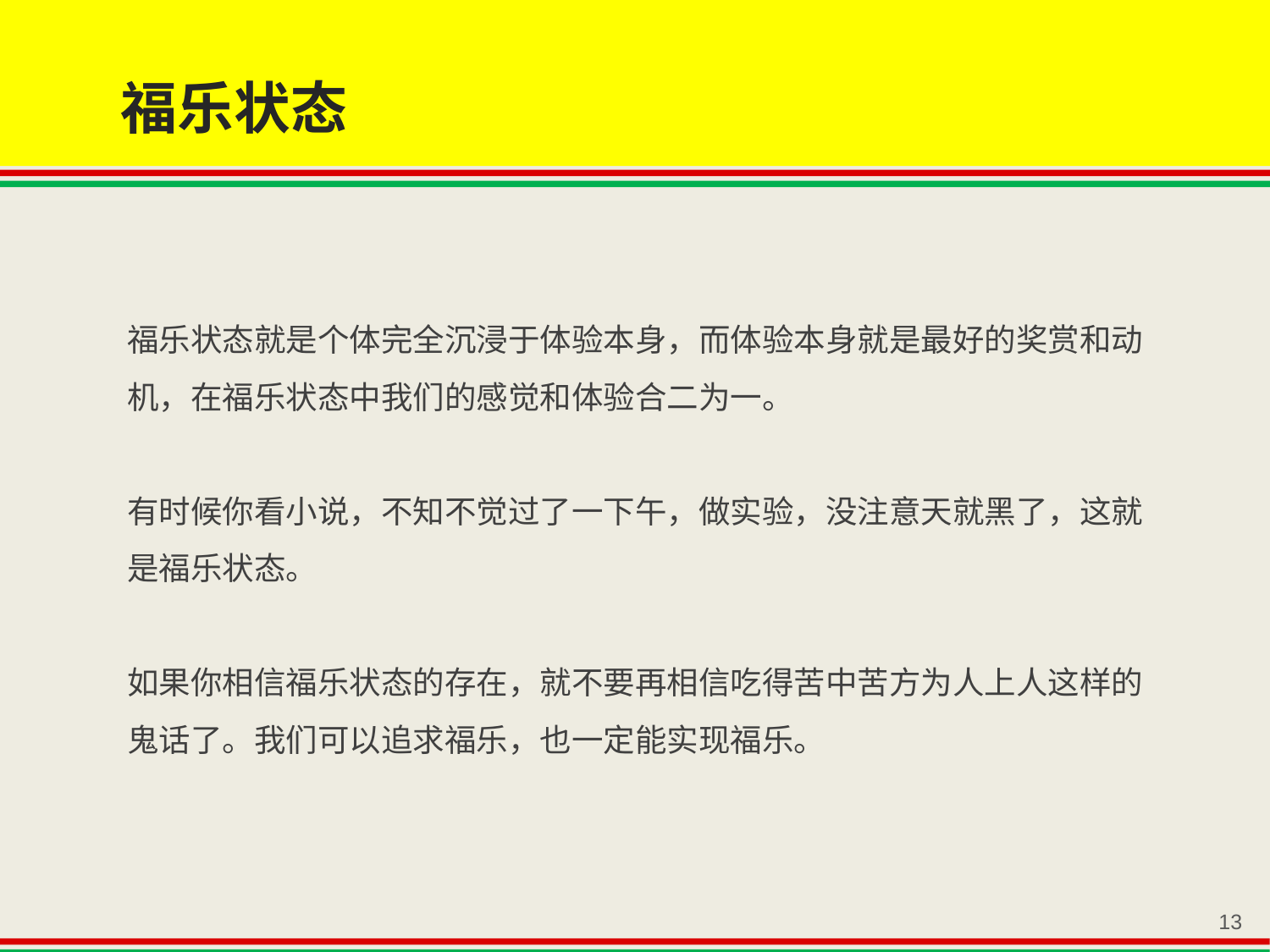

福乐状态

福乐状态就是个体完全沉浸于体验本身，而体验本身就是最好的奖赏和动机，在福乐状态中我们的感觉和体验合二为一。

有时候你看小说，不知不觉过了一下午，做实验，没注意天就黑了，这就是福乐状态。

如果你相信福乐状态的存在，就不要再相信吃得苦中苦方为人上人这样的鬼话了。我们可以追求福乐，也一定能实现福乐。
13